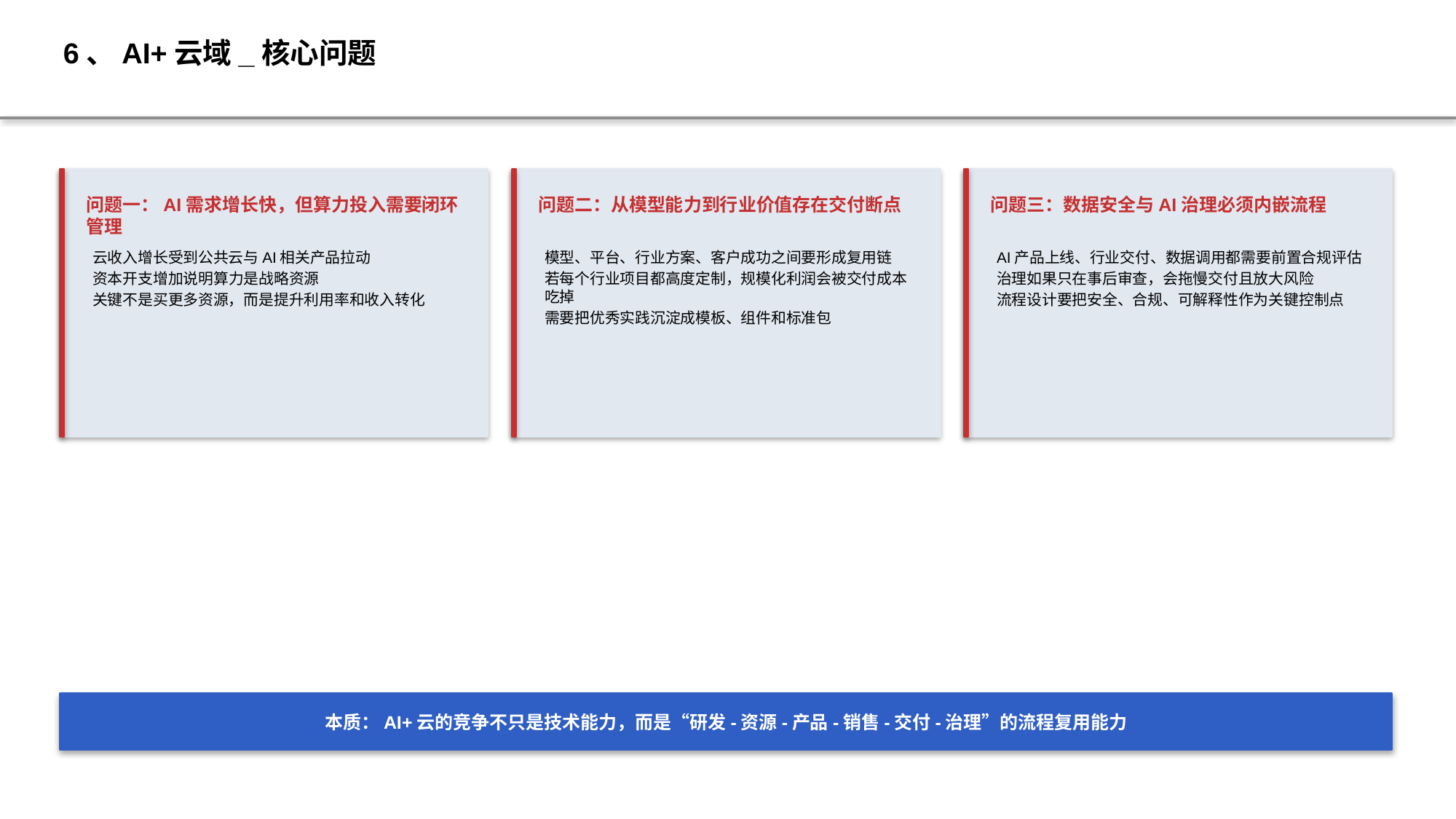

6、AI+云域_核心问题

问题一：AI需求增长快，但算力投入需要闭环管理
问题二：从模型能力到行业价值存在交付断点
问题三：数据安全与AI治理必须内嵌流程
云收入增长受到公共云与AI相关产品拉动
资本开支增加说明算力是战略资源
关键不是买更多资源，而是提升利用率和收入转化
模型、平台、行业方案、客户成功之间要形成复用链
若每个行业项目都高度定制，规模化利润会被交付成本吃掉
需要把优秀实践沉淀成模板、组件和标准包
AI产品上线、行业交付、数据调用都需要前置合规评估
治理如果只在事后审查，会拖慢交付且放大风险
流程设计要把安全、合规、可解释性作为关键控制点
本质：AI+云的竞争不只是技术能力，而是“研发-资源-产品-销售-交付-治理”的流程复用能力